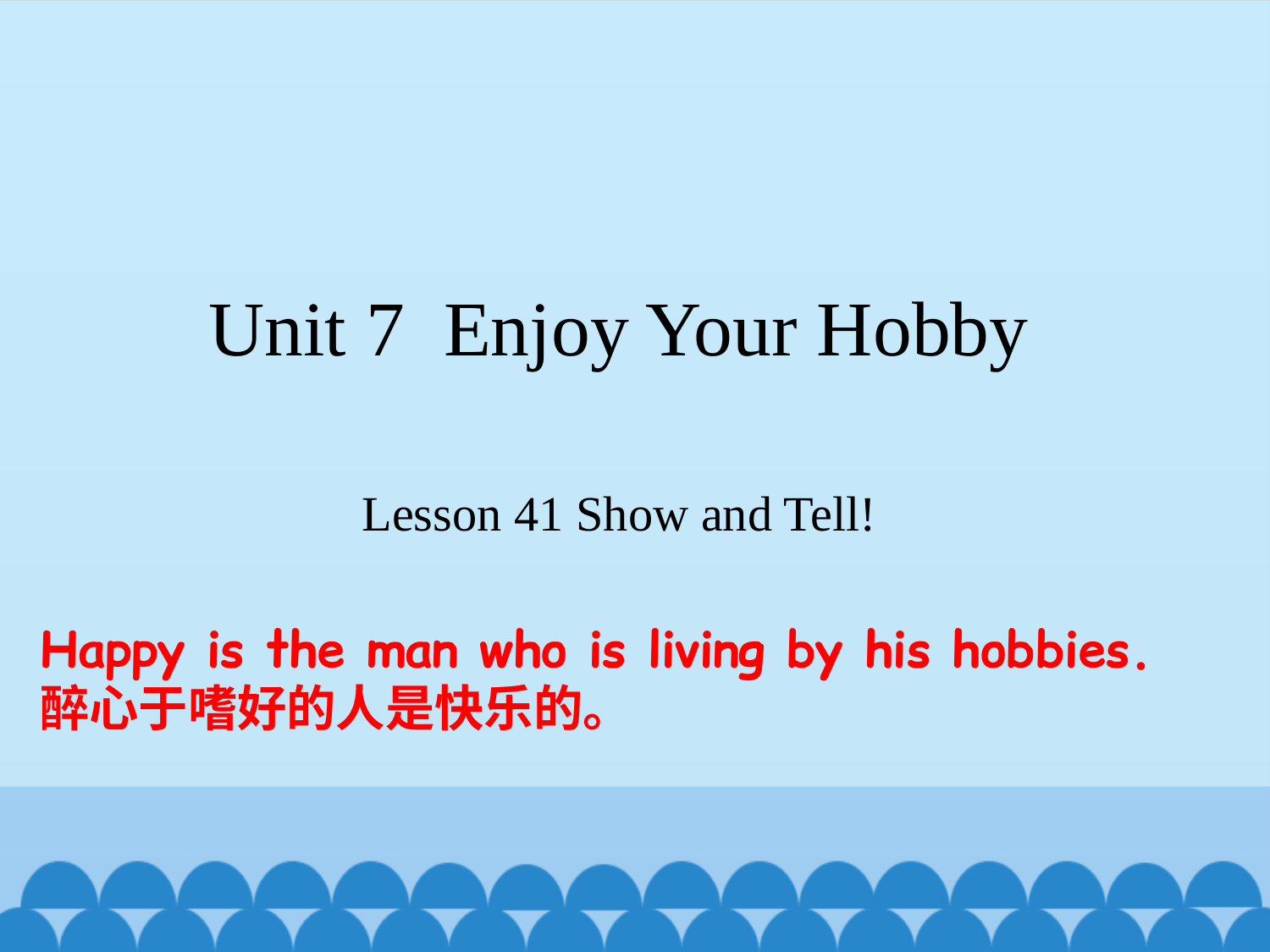

# Unit 7  Enjoy Your Hobby
Lesson 41 Show and Tell!
Happy is the man who is living by his hobbies.
醉心于嗜好的人是快乐的。